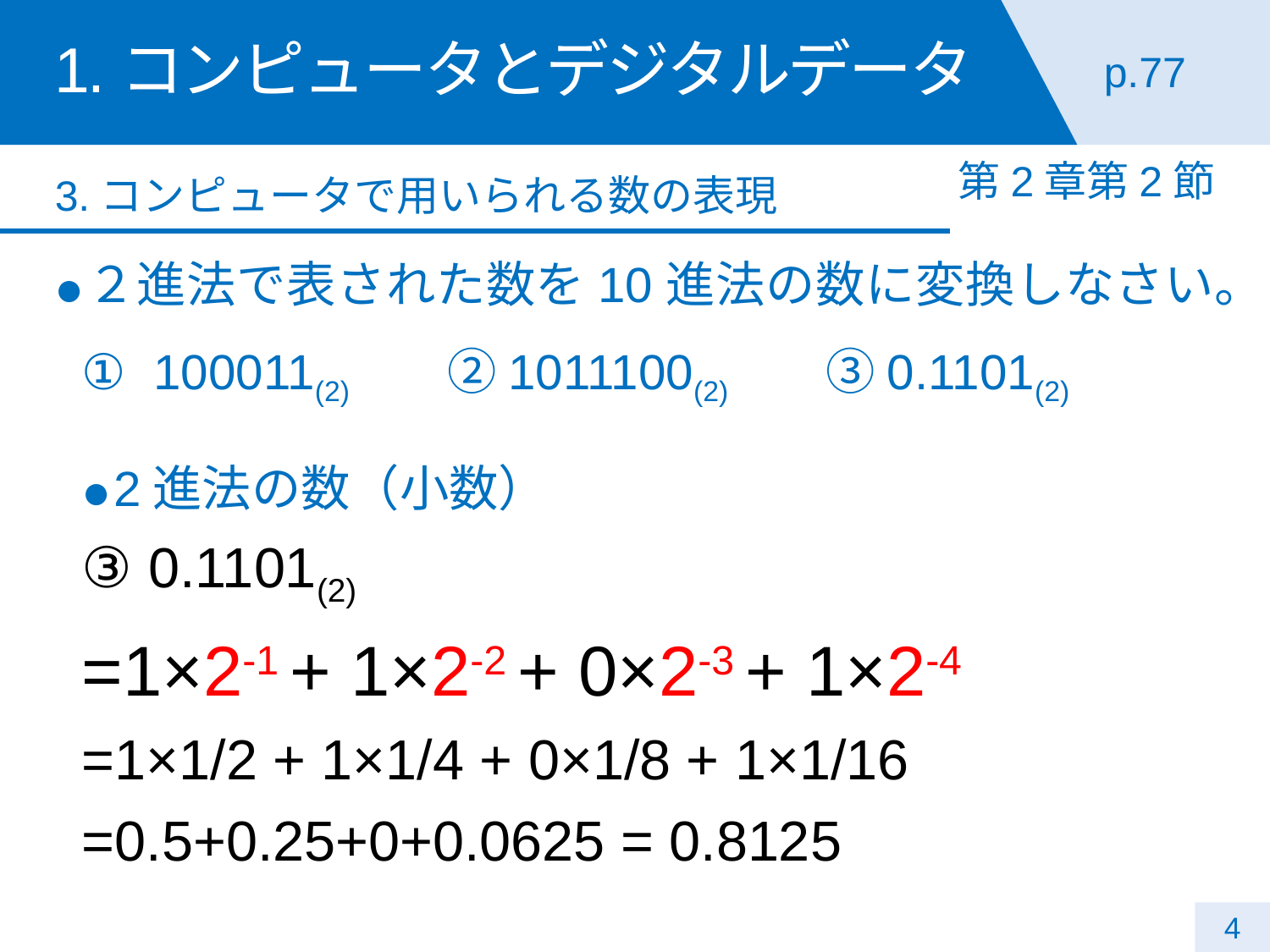

# 1.コンピュータとデジタルデータ
p.77
第2章第2節
3.コンピュータで用いられる数の表現
２進法で表された数を10進法の数に変換しなさい。
100011(2)　　　②1011100(2)　　　③0.1101(2)
2進法の数（小数）
③ 0.1101(2)
=1×2-1 + 1×2-2 + 0×2-3 + 1×2-4
=1×1/2 + 1×1/4 + 0×1/8 + 1×1/16
=0.5+0.25+0+0.0625 = 0.8125
4